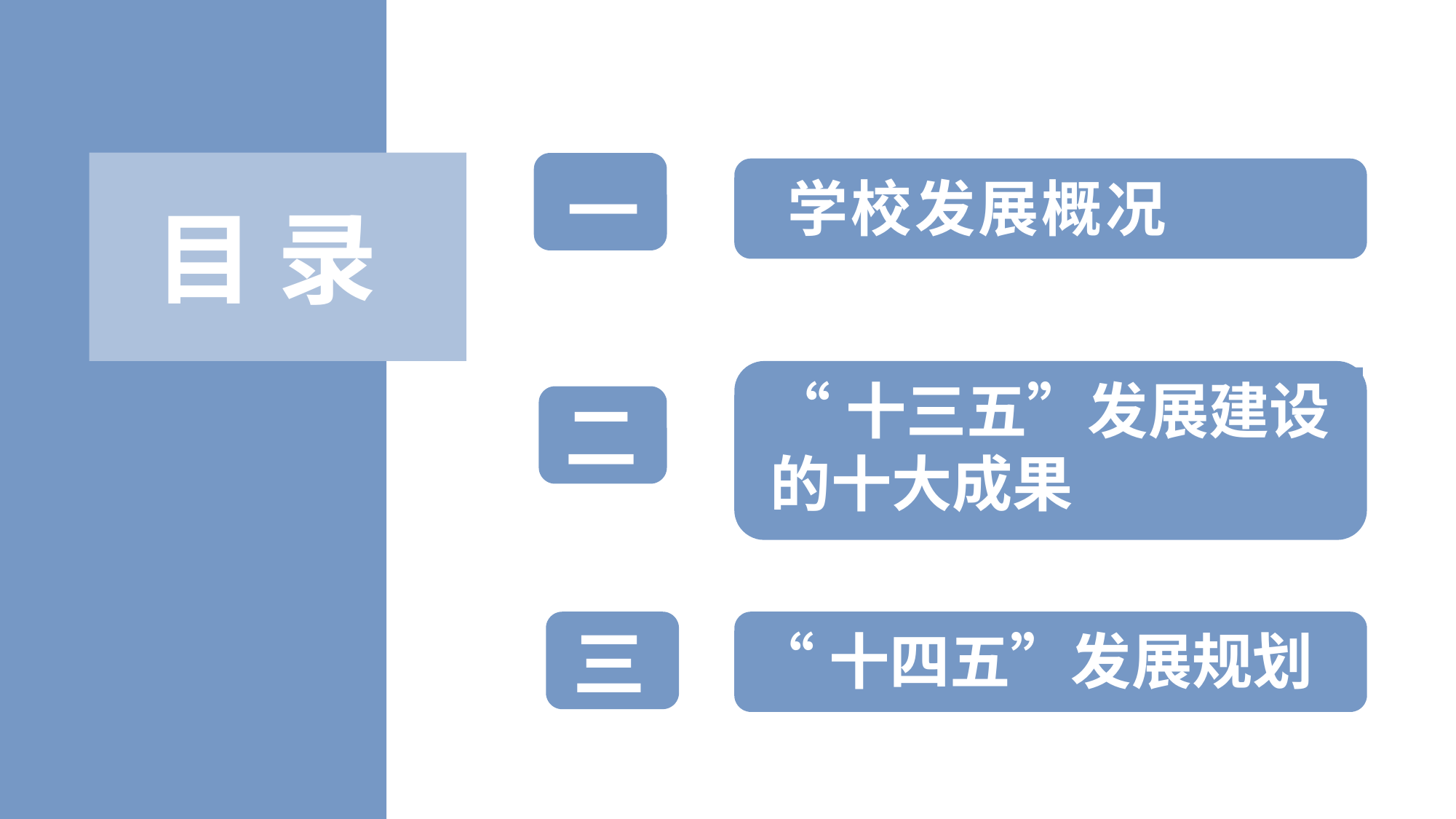

学校发展概况
一
目 录

“十三五”发展建设的十大成果
二

“十四五”发展规划
三